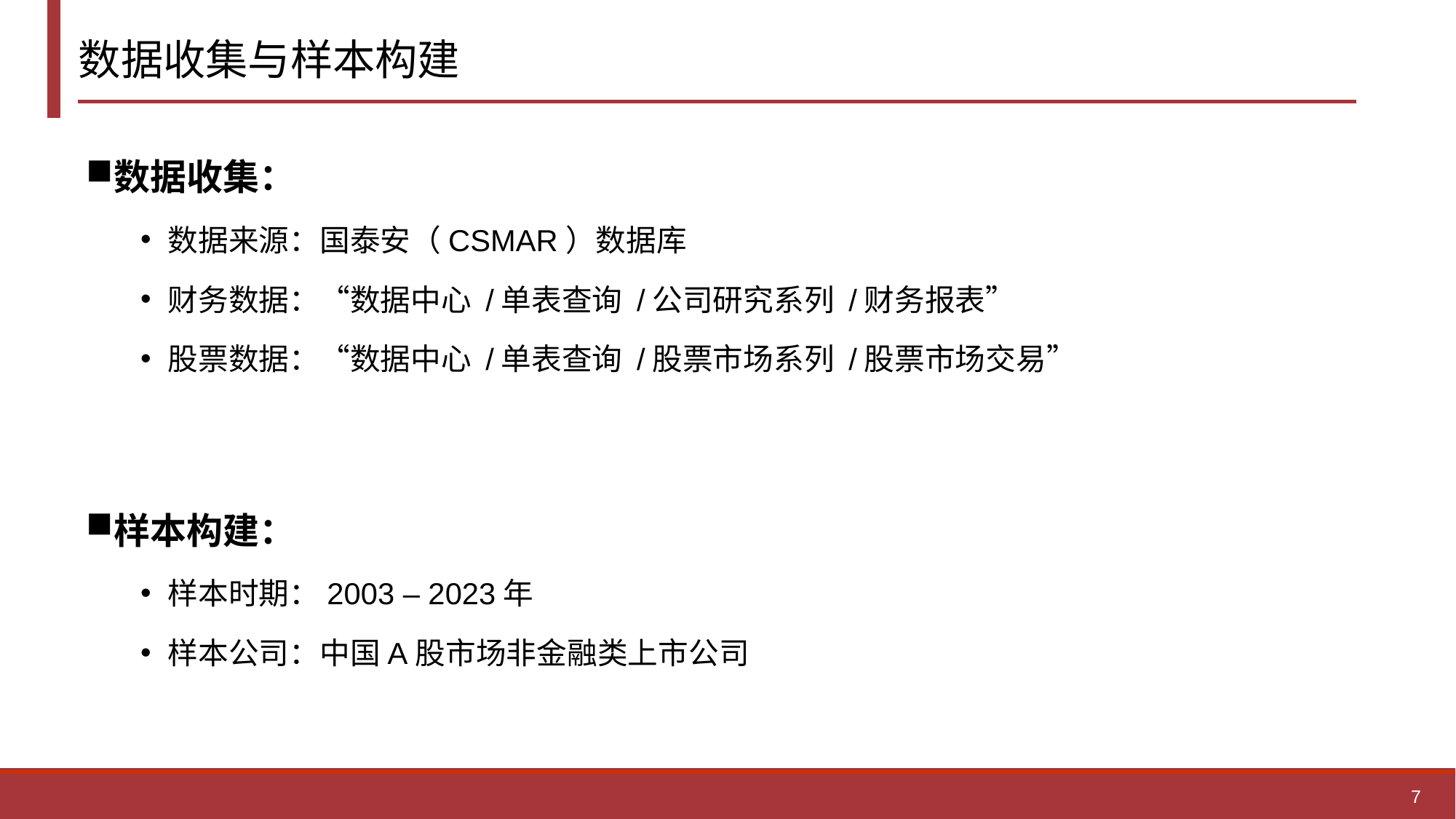

# 数据收集与样本构建
数据收集：
数据来源：国泰安（CSMAR）数据库
财务数据：“数据中心 /单表查询 /公司研究系列 /财务报表”
股票数据：“数据中心 /单表查询 /股票市场系列 /股票市场交易”

样本构建：
样本时期：2003 – 2023年
样本公司：中国A股市场非金融类上市公司

7